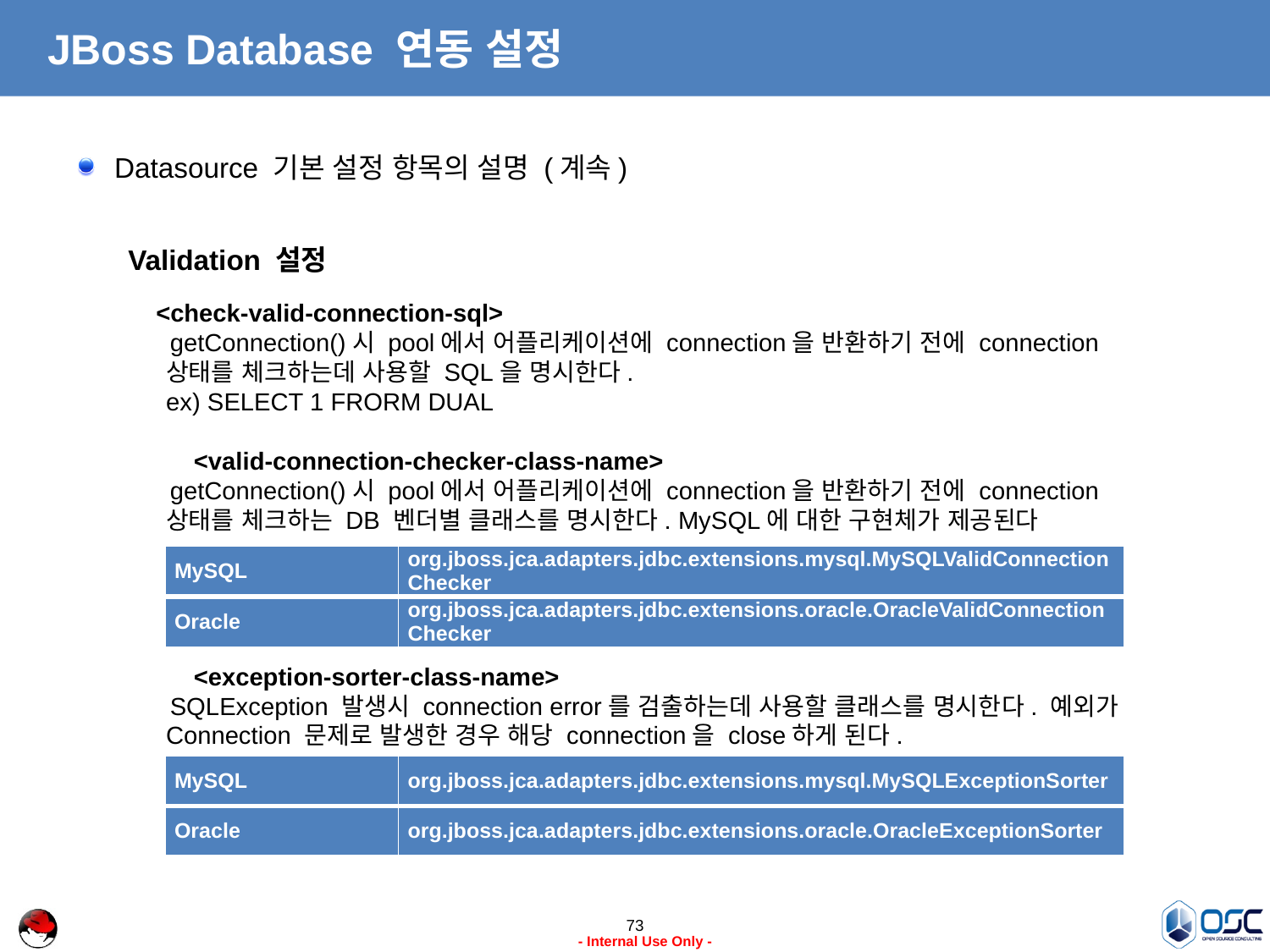

# JBoss Database 연동 설정
Datasource 기본 설정 항목의 설명 (계속)

Validation 설정

    <check-valid-connection-sql>
      getConnection()시 pool에서 어플리케이션에 connection을 반환하기 전에 connection 상태를 체크하는데 사용할 SQL을 명시한다.
ex) SELECT 1 FRORM DUAL

    <valid-connection-checker-class-name>
      getConnection()시 pool에서 어플리케이션에 connection을 반환하기 전에 connection 상태를 체크하는 DB 벤더별 클래스를 명시한다. MySQL에 대한 구현체가 제공된다

    <exception-sorter-class-name>
      SQLException 발생시 connection error를 검출하는데 사용할 클래스를 명시한다. 예외가 Connection 문제로 발생한 경우 해당 connection을 close하게 된다.
| MySQL | org.jboss.jca.adapters.jdbc.extensions.mysql.MySQLValidConnectionChecker |
| --- | --- |
| Oracle | org.jboss.jca.adapters.jdbc.extensions.oracle.OracleValidConnectionChecker |
| MySQL | org.jboss.jca.adapters.jdbc.extensions.mysql.MySQLExceptionSorter |
| --- | --- |
| Oracle | org.jboss.jca.adapters.jdbc.extensions.oracle.OracleExceptionSorter |